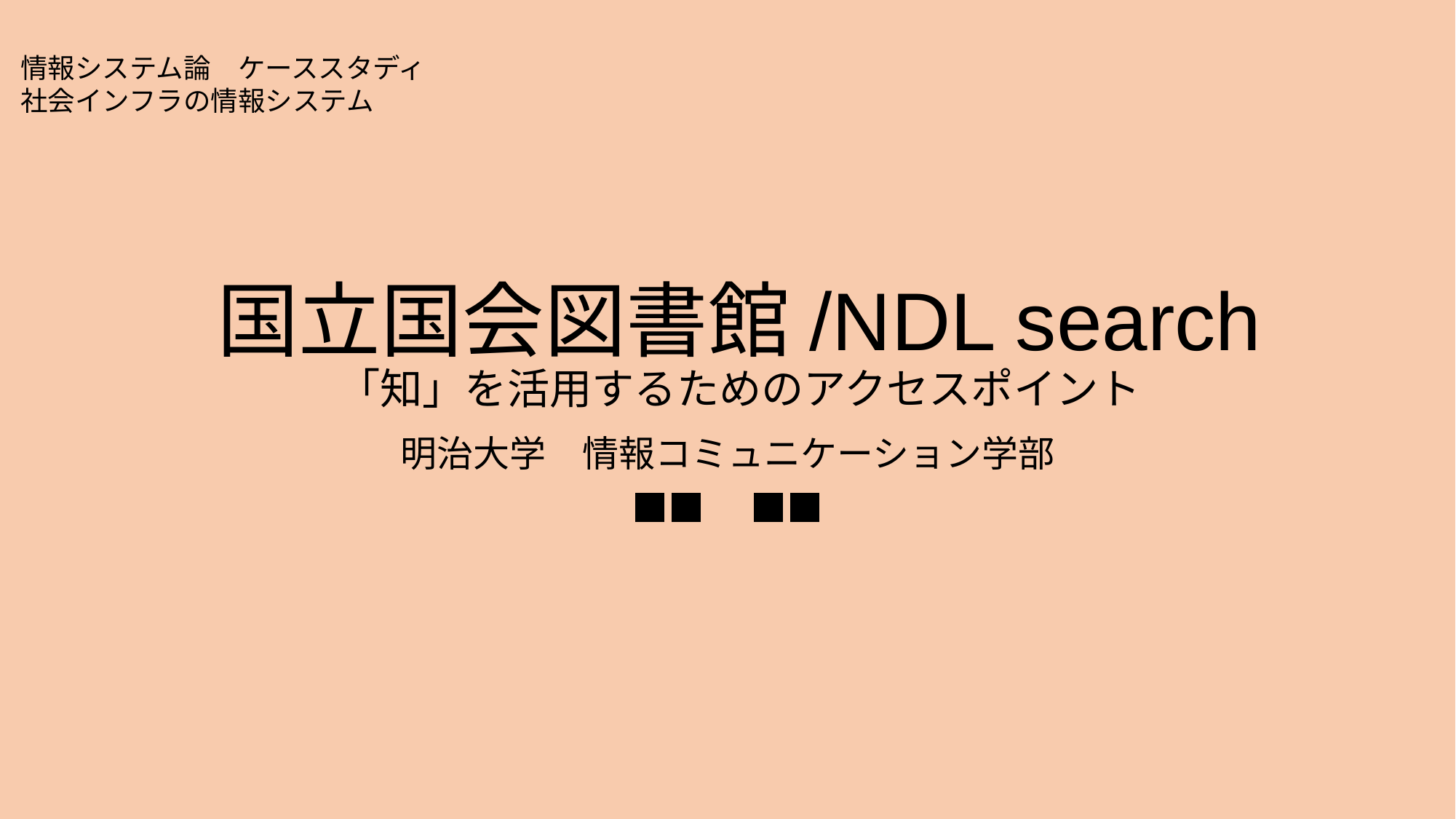

情報システム論　ケーススタディ
社会インフラの情報システム
# 国立国会図書館/NDL search 「知」を活用するためのアクセスポイント
明治大学　情報コミュニケーション学部
■■　■■